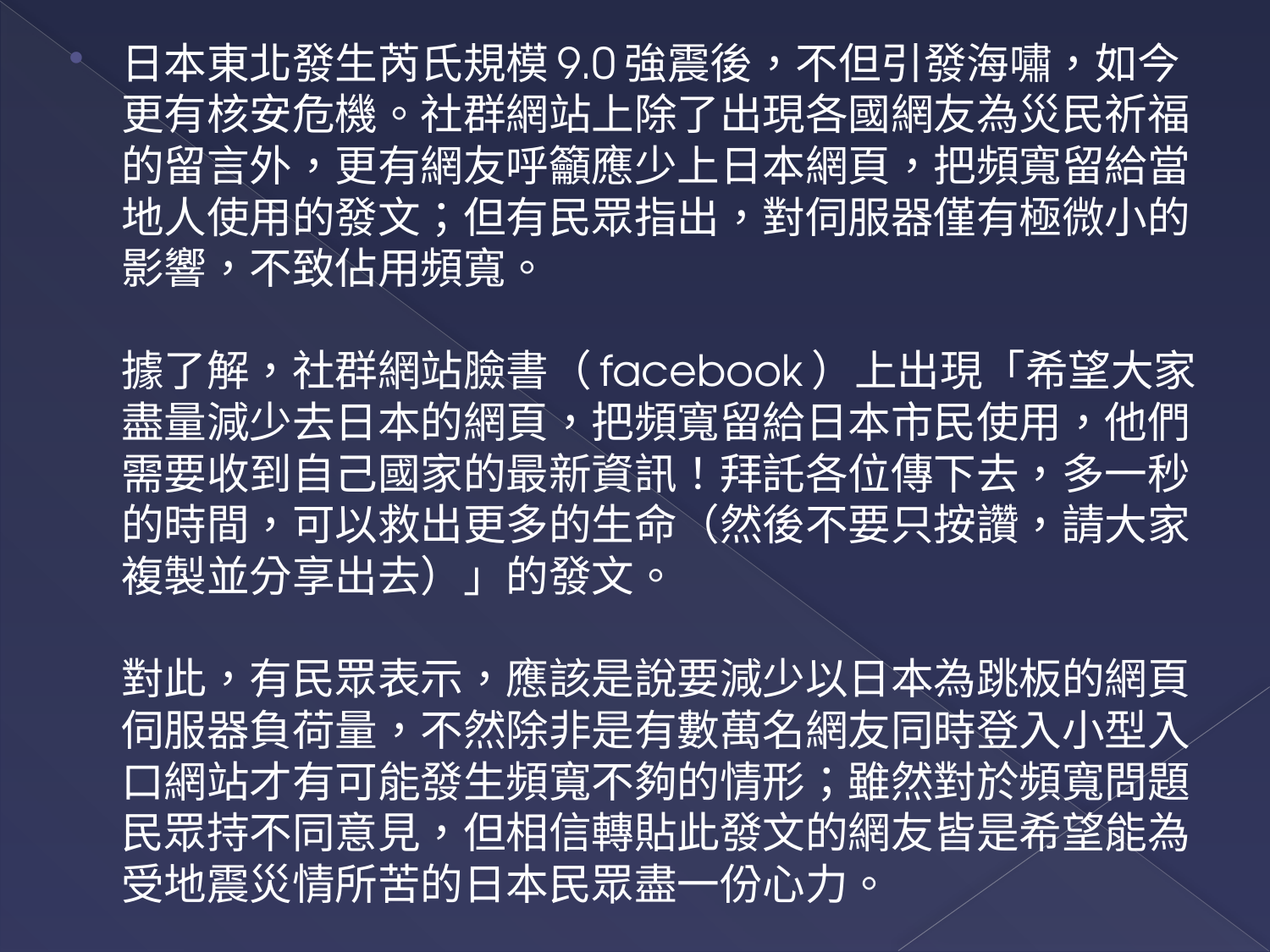

日本東北發生芮氏規模9.0強震後，不但引發海嘯，如今更有核安危機。社群網站上除了出現各國網友為災民祈福的留言外，更有網友呼籲應少上日本網頁，把頻寬留給當地人使用的發文；但有民眾指出，對伺服器僅有極微小的影響，不致佔用頻寬。
據了解，社群網站臉書（facebook）上出現「希望大家盡量減少去日本的網頁，把頻寬留給日本市民使用，他們需要收到自己國家的最新資訊！拜託各位傳下去，多一秒的時間，可以救出更多的生命（然後不要只按讚，請大家複製並分享出去）」的發文。
對此，有民眾表示，應該是說要減少以日本為跳板的網頁伺服器負荷量，不然除非是有數萬名網友同時登入小型入口網站才有可能發生頻寬不夠的情形；雖然對於頻寬問題民眾持不同意見，但相信轉貼此發文的網友皆是希望能為受地震災情所苦的日本民眾盡一份心力。